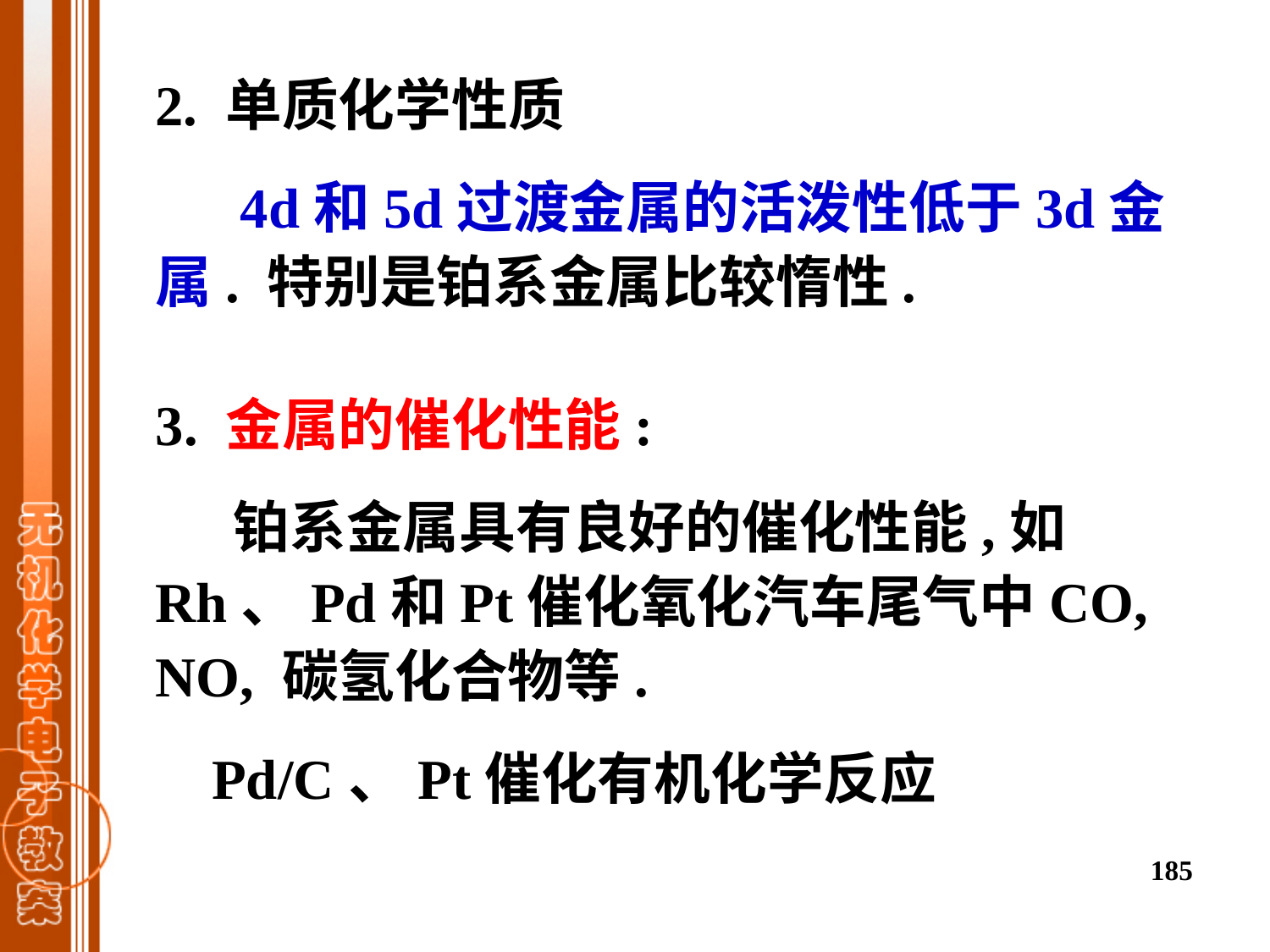

2. 单质化学性质
      4d和5d过渡金属的活泼性低于3d金属. 特别是铂系金属比较惰性.
3. 金属的催化性能:
     铂系金属具有良好的催化性能,如Rh、Pd和Pt催化氧化汽车尾气中CO, NO, 碳氢化合物等.
    Pd/C、Pt催化有机化学反应
185